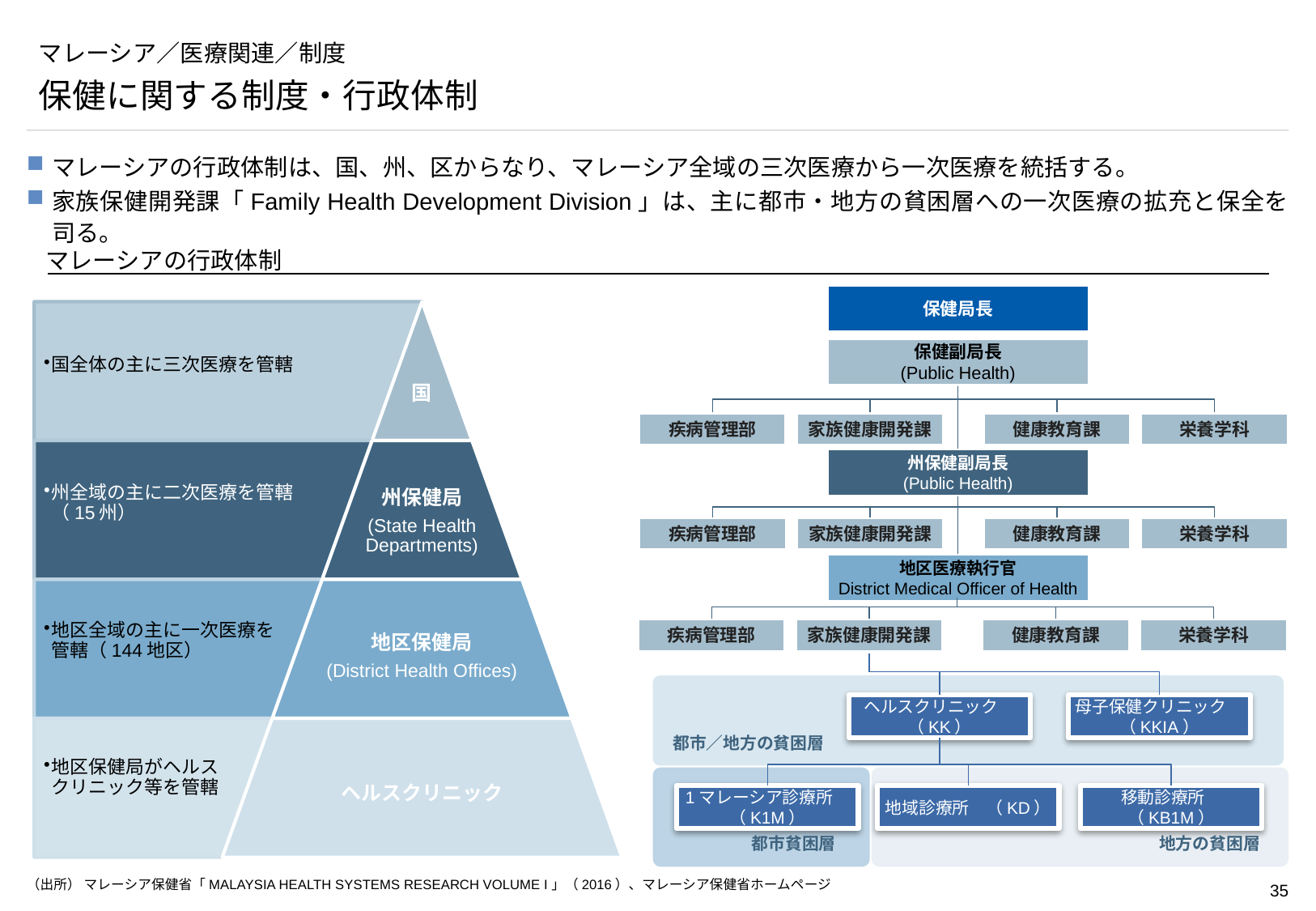

# マレーシア／医療関連／制度
保健に関する制度・行政体制
マレーシアの行政体制は、国、州、区からなり、マレーシア全域の三次医療から一次医療を統括する。
家族保健開発課「Family Health Development Division」は、主に都市・地方の貧困層への一次医療の拡充と保全を司る。
マレーシアの行政体制
保健局長
国全体の主に三次医療を管轄
国
州全域の主に二次医療を管轄　（15州）
州保健局
(State Health Departments)
地区全域の主に一次医療を管轄（144地区）
地区保健局
(District Health Offices)
地区保健局がヘルスクリニック等を管轄
ヘルスクリニック
保健副局長
(Public Health)
疾病管理部
家族健康開発課
健康教育課
栄養学科
州保健副局長
(Public Health)
疾病管理部
家族健康開発課
健康教育課
栄養学科
地区医療執行官
District Medical Officer of Health
疾病管理部
家族健康開発課
健康教育課
栄養学科

ヘルスクリニック　（KK）
母子保健クリニック　（KKIA）
都市／地方の貧困層

1マレーシア診療所　（K1M）
地域診療所　（KD）
移動診療所　（KB1M）
都市貧困層
地方の貧困層
（出所） マレーシア保健省「MALAYSIA HEALTH SYSTEMS RESEARCH VOLUME I」（2016）、マレーシア保健省ホームページ